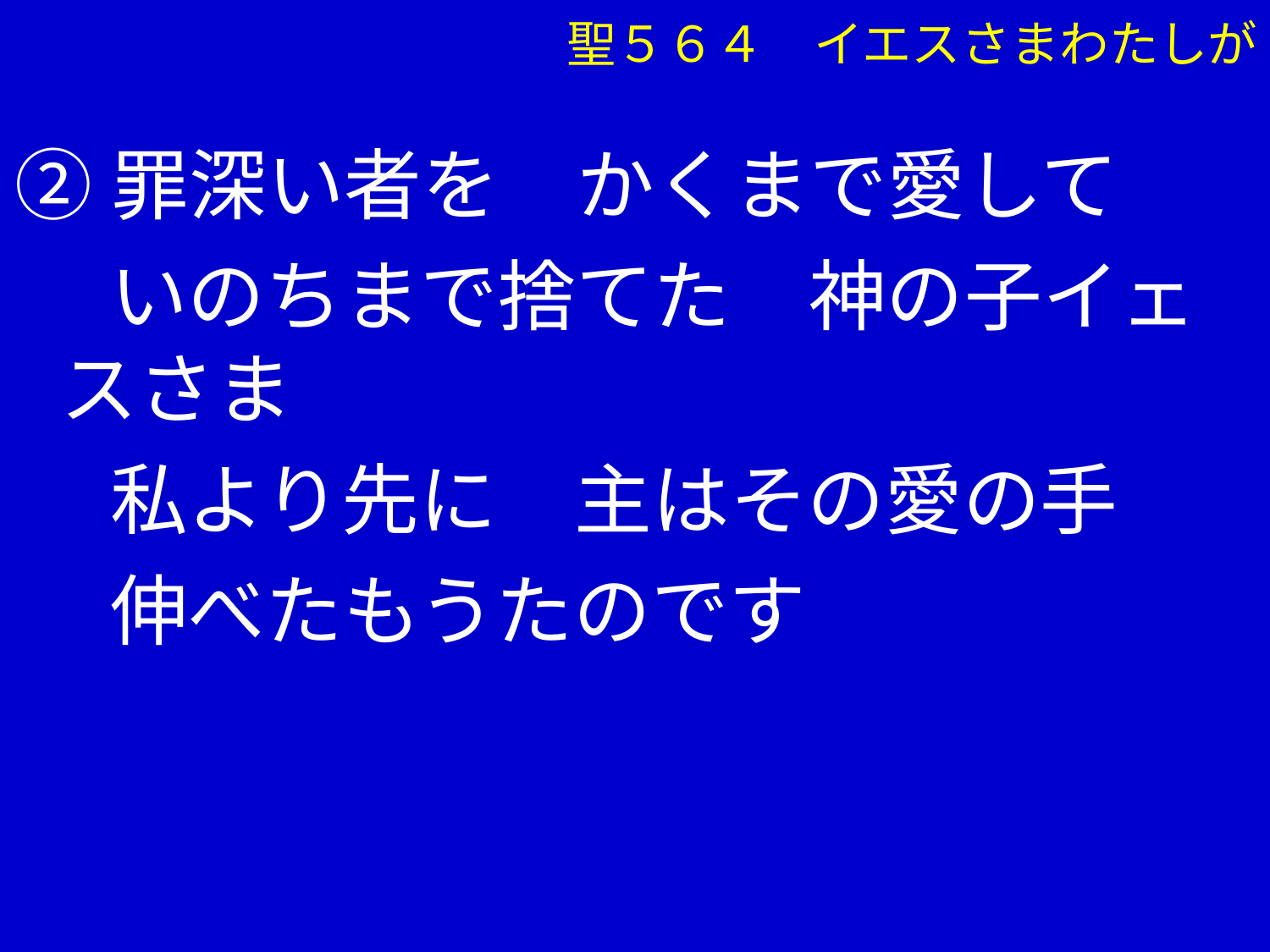

聖５６４　イエスさまわたしが
②罪深い者を　かくまで愛して
　 いのちまで捨てた　神の子イェスさま
　 私より先に　主はその愛の手
　 伸べたもうたのです